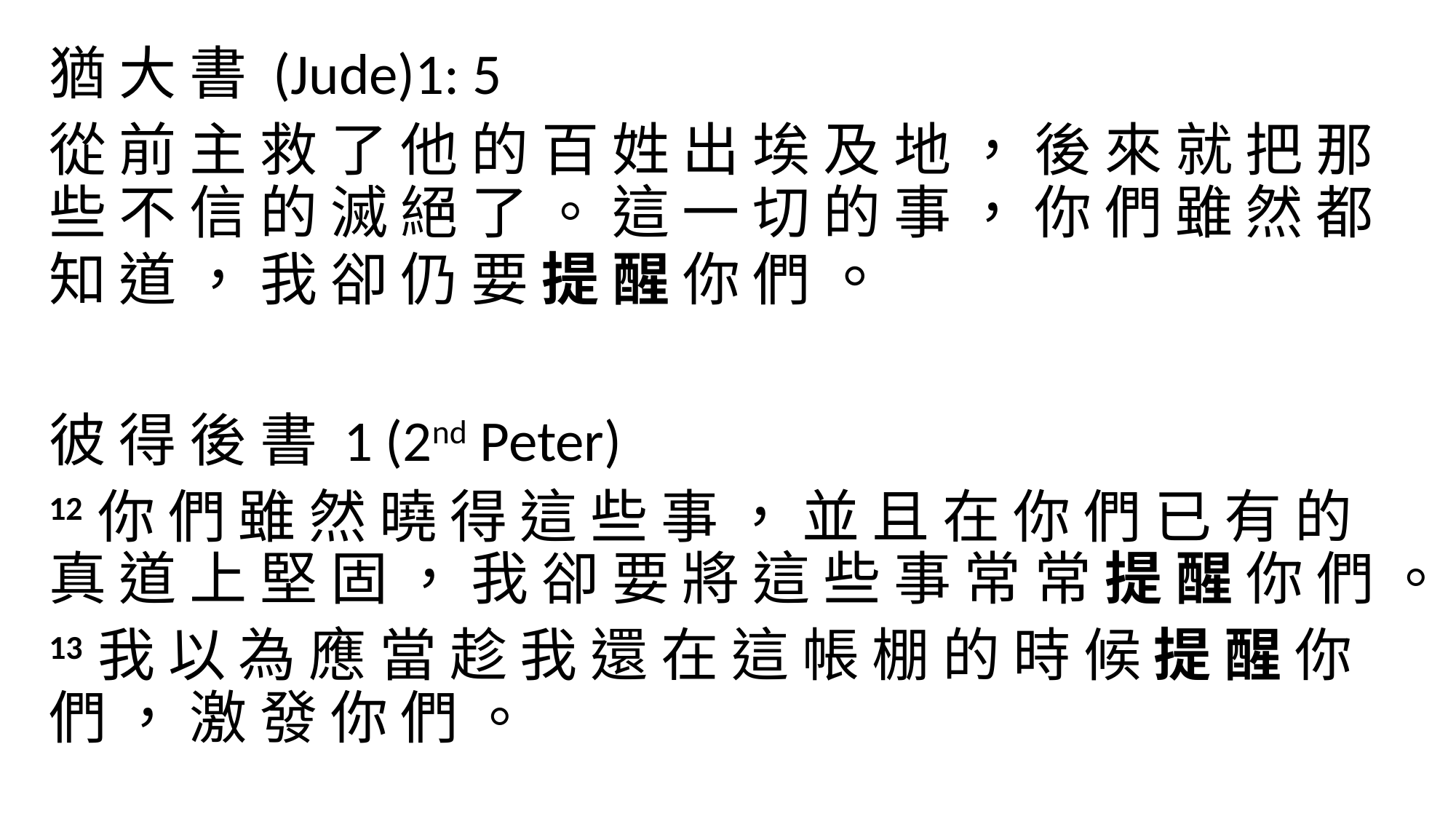

猶 大 書 (Jude)1: 5
從 前 主 救 了 他 的 百 姓 出 埃 及 地 ， 後 來 就 把 那 些 不 信 的 滅 絕 了 。 這 一 切 的 事 ， 你 們 雖 然 都 知 道 ， 我 卻 仍 要 提 醒 你 們 。

彼 得 後 書 1 (2nd Peter)
12 你 們 雖 然 曉 得 這 些 事 ， 並 且 在 你 們 已 有 的 真 道 上 堅 固 ， 我 卻 要 將 這 些 事 常 常 提 醒 你 們 。
13 我 以 為 應 當 趁 我 還 在 這 帳 棚 的 時 候 提 醒 你 們 ， 激 發 你 們 。